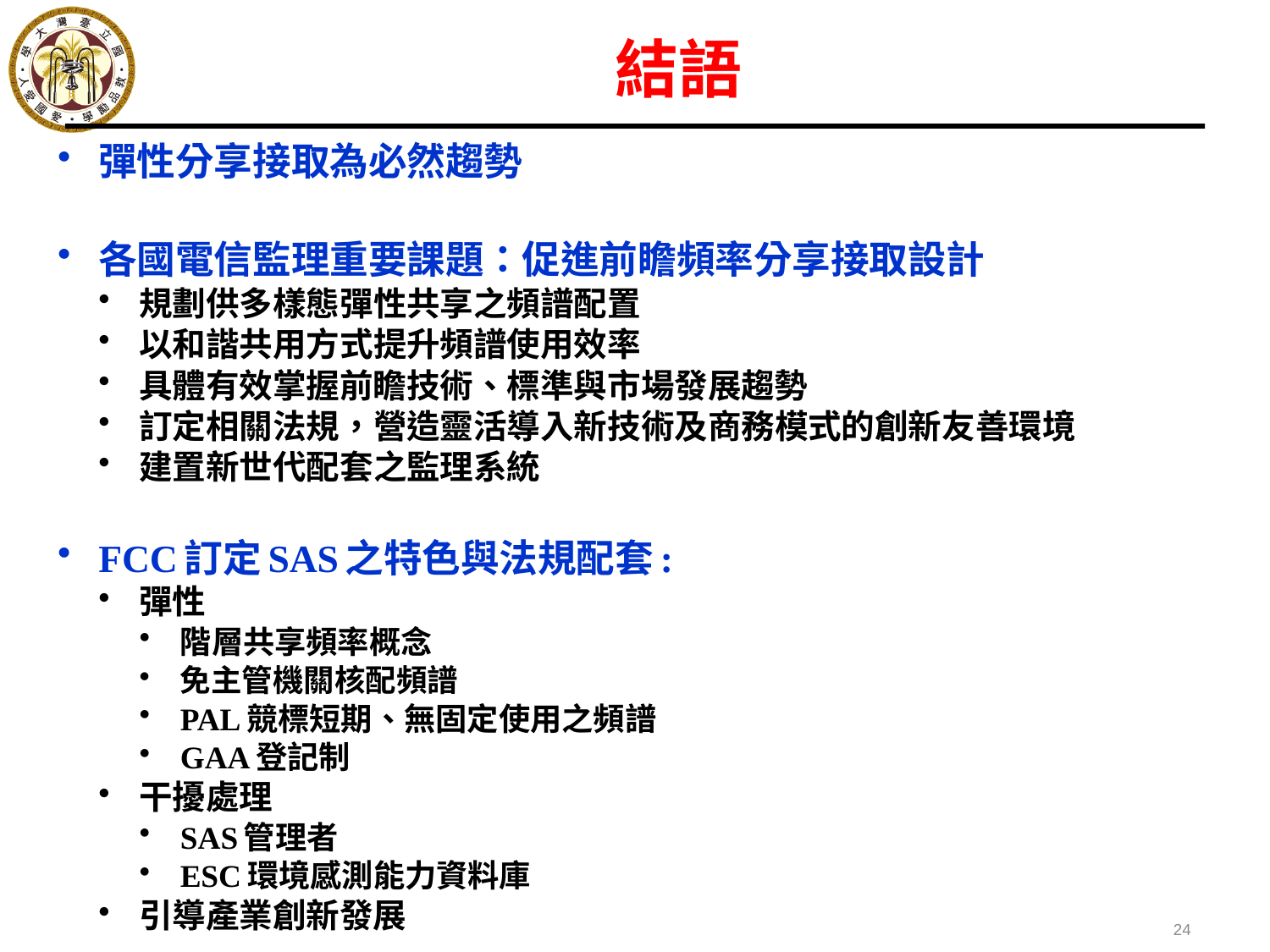

結語

彈性分享接取為必然趨勢

各國電信監理重要課題：促進前瞻頻率分享接取設計
規劃供多樣態彈性共享之頻譜配置
以和諧共用方式提升頻譜使用效率
具體有效掌握前瞻技術、標準與市場發展趨勢
訂定相關法規，營造靈活導入新技術及商務模式的創新友善環境
建置新世代配套之監理系統

FCC訂定SAS之特色與法規配套:
彈性
階層共享頻率概念
免主管機關核配頻譜
PAL競標短期、無固定使用之頻譜
GAA登記制
干擾處理
SAS管理者
ESC環境感測能力資料庫
引導產業創新發展
24